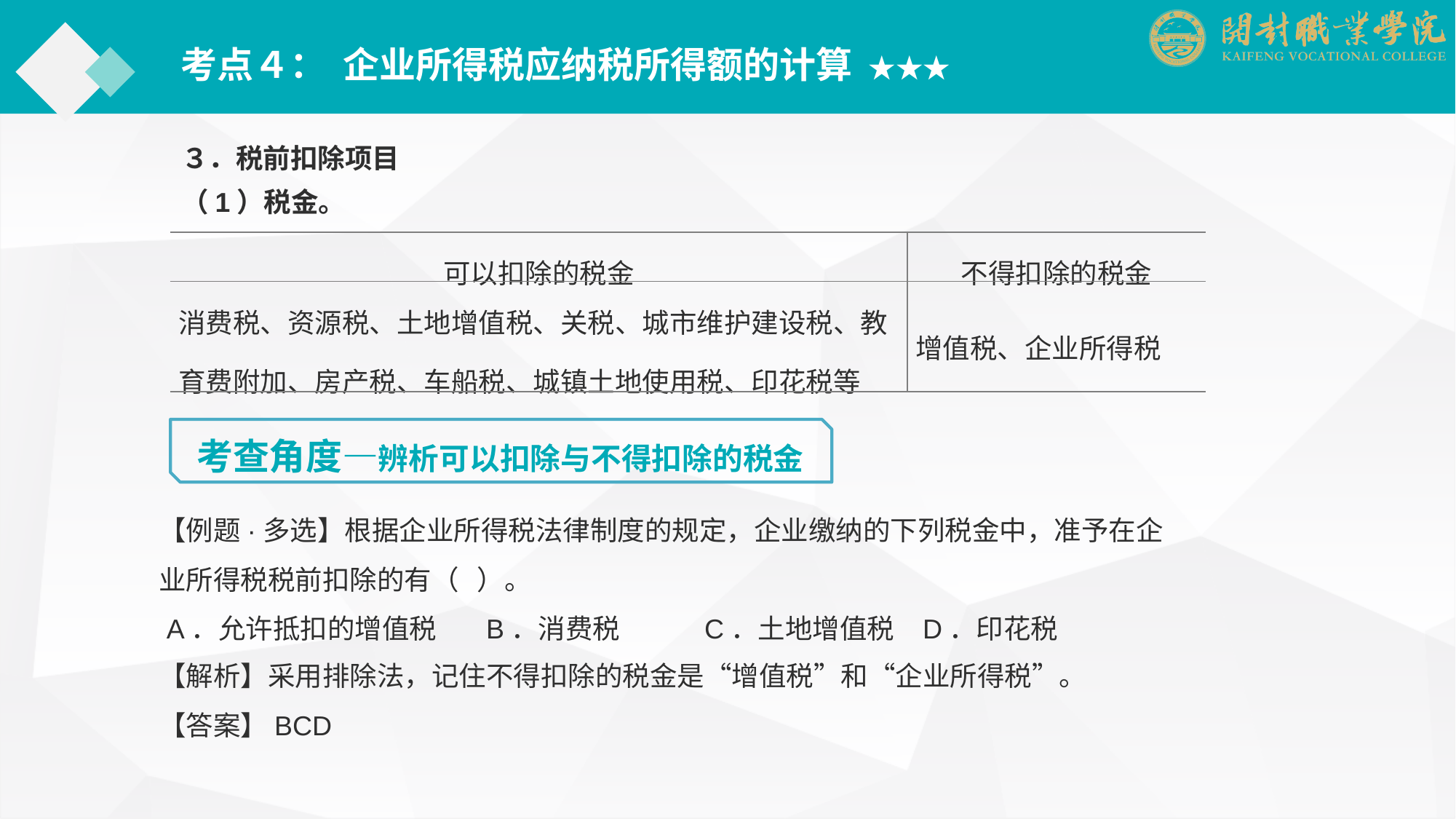

考点４：  企业所得税应纳税所得额的计算  ★★★
３．税前扣除项目
（1）税金。
| 可以扣除的税金 | 不得扣除的税金 |
| --- | --- |
| 消费税、资源税、土地增值税、关税、城市维护建设税、教育费附加、房产税、车船税、城镇土地使用税、印花税等 | 增值税、企业所得税 |
考查角度—辨析可以扣除与不得扣除的税金

【例题·多选】根据企业所得税法律制度的规定，企业缴纳的下列税金中，准予在企业所得税税前扣除的有（   ）。
 A．允许抵扣的增值税	B．消费税	C．土地增值税	D．印花税
【解析】采用排除法，记住不得扣除的税金是“增值税”和“企业所得税”。
【答案】BCD